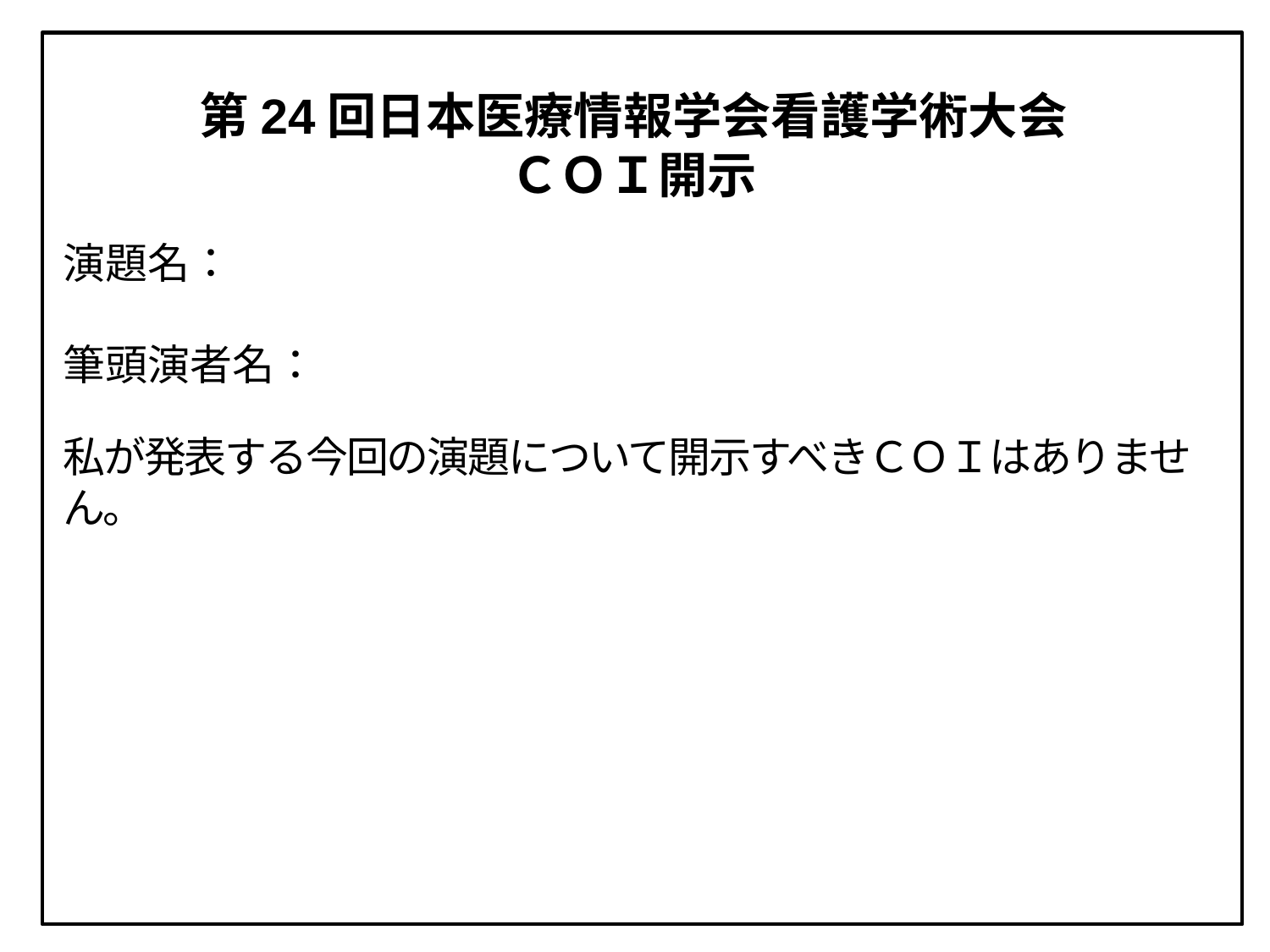

第24回日本医療情報学会看護学術大会
ＣＯＩ開示
演題名：

筆頭演者名：
私が発表する今回の演題について開示すべきＣＯＩはありません。